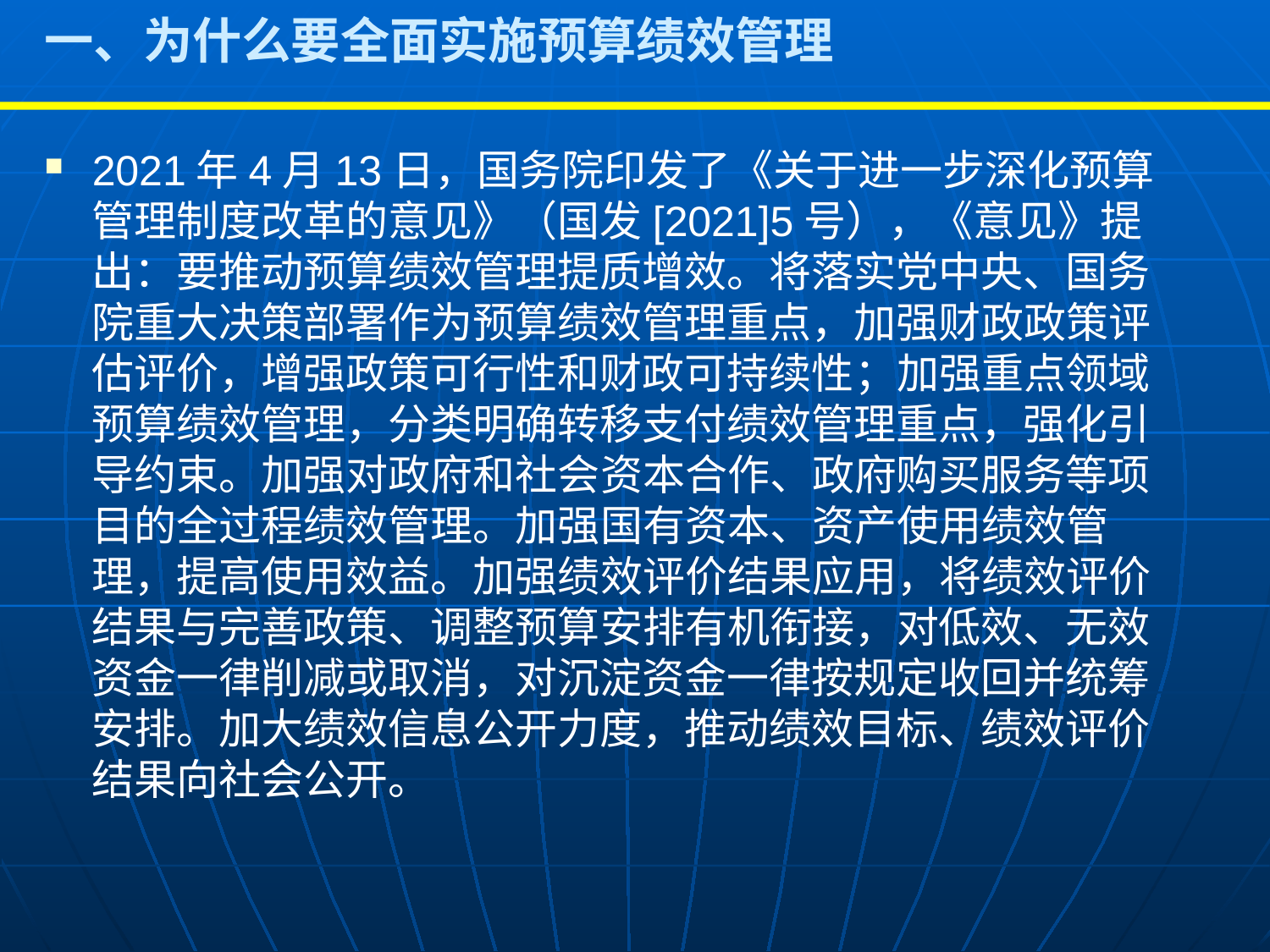

一、为什么要全面实施预算绩效管理

2021年4月13日，国务院印发了《关于进一步深化预算管理制度改革的意见》（国发[2021]5号），《意见》提出：要推动预算绩效管理提质增效。将落实党中央、国务院重大决策部署作为预算绩效管理重点，加强财政政策评估评价，增强政策可行性和财政可持续性；加强重点领域预算绩效管理，分类明确转移支付绩效管理重点，强化引导约束。加强对政府和社会资本合作、政府购买服务等项目的全过程绩效管理。加强国有资本、资产使用绩效管理，提高使用效益。加强绩效评价结果应用，将绩效评价结果与完善政策、调整预算安排有机衔接，对低效、无效资金一律削减或取消，对沉淀资金一律按规定收回并统筹安排。加大绩效信息公开力度，推动绩效目标、绩效评价结果向社会公开。